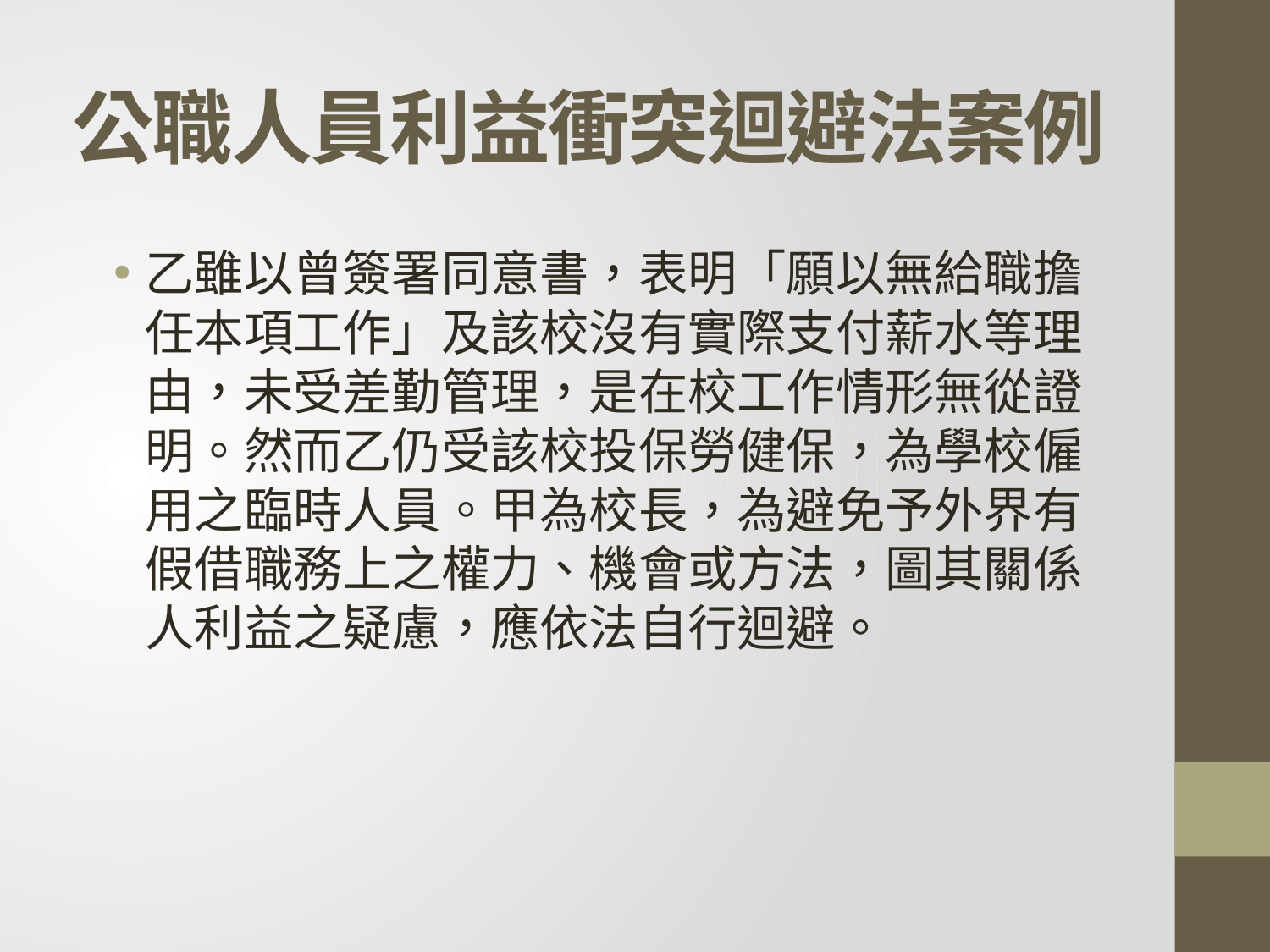

# 公職人員利益衝突迴避法案例
乙雖以曾簽署同意書，表明「願以無給職擔任本項工作」及該校沒有實際支付薪水等理由，未受差勤管理，是在校工作情形無從證明。然而乙仍受該校投保勞健保，為學校僱用之臨時人員。甲為校長，為避免予外界有假借職務上之權力、機會或方法，圖其關係人利益之疑慮，應依法自行迴避。